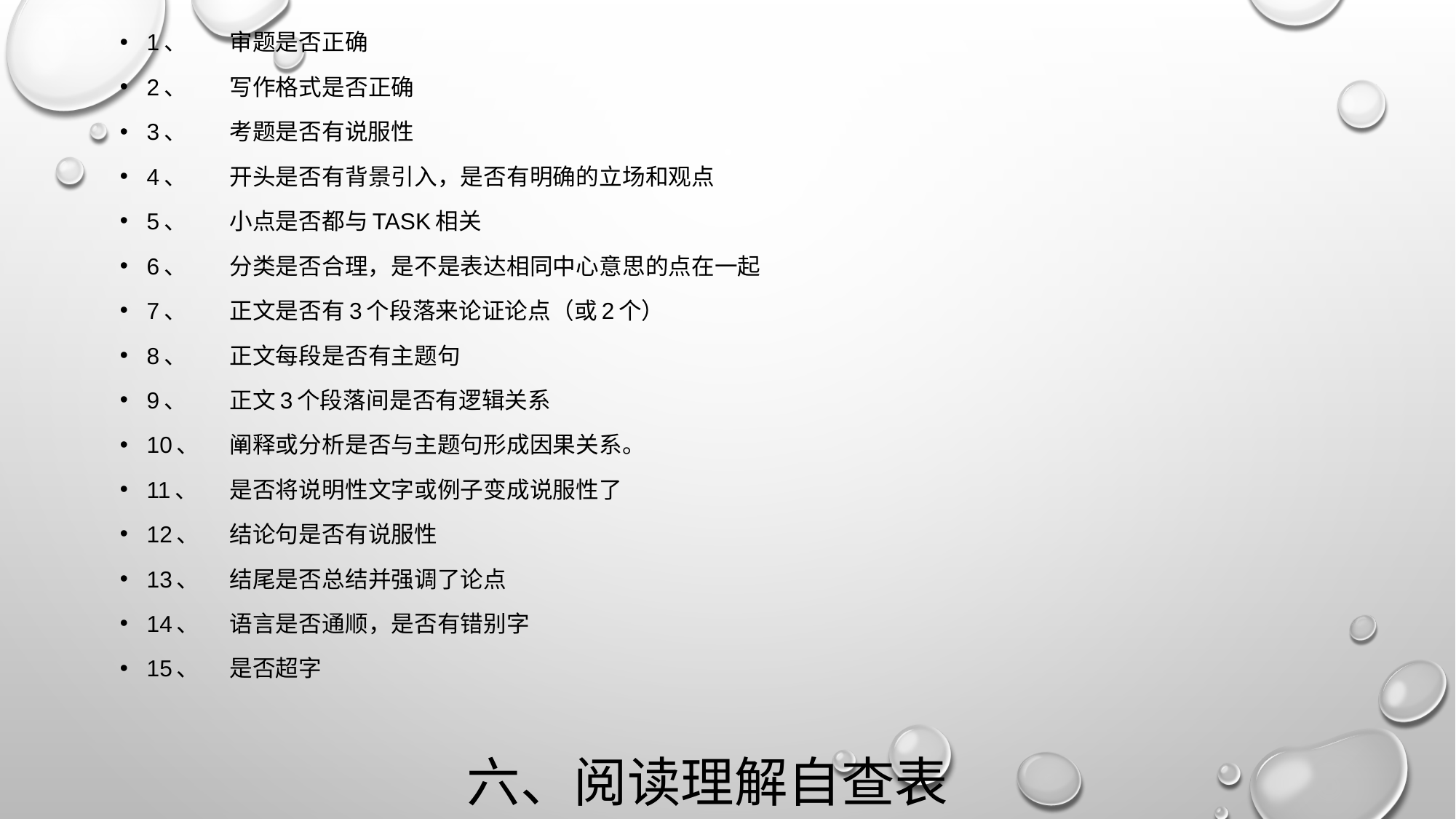

1、	审题是否正确
2、	写作格式是否正确
3、	考题是否有说服性
4、	开头是否有背景引入，是否有明确的立场和观点
5、	小点是否都与TASK相关
6、	分类是否合理，是不是表达相同中心意思的点在一起
7、	正文是否有3个段落来论证论点（或2个）
8、	正文每段是否有主题句
9、	正文3个段落间是否有逻辑关系
10、	阐释或分析是否与主题句形成因果关系。
11、	是否将说明性文字或例子变成说服性了
12、	结论句是否有说服性
13、	结尾是否总结并强调了论点
14、	语言是否通顺，是否有错别字
15、	是否超字
# 六、阅读理解自查表